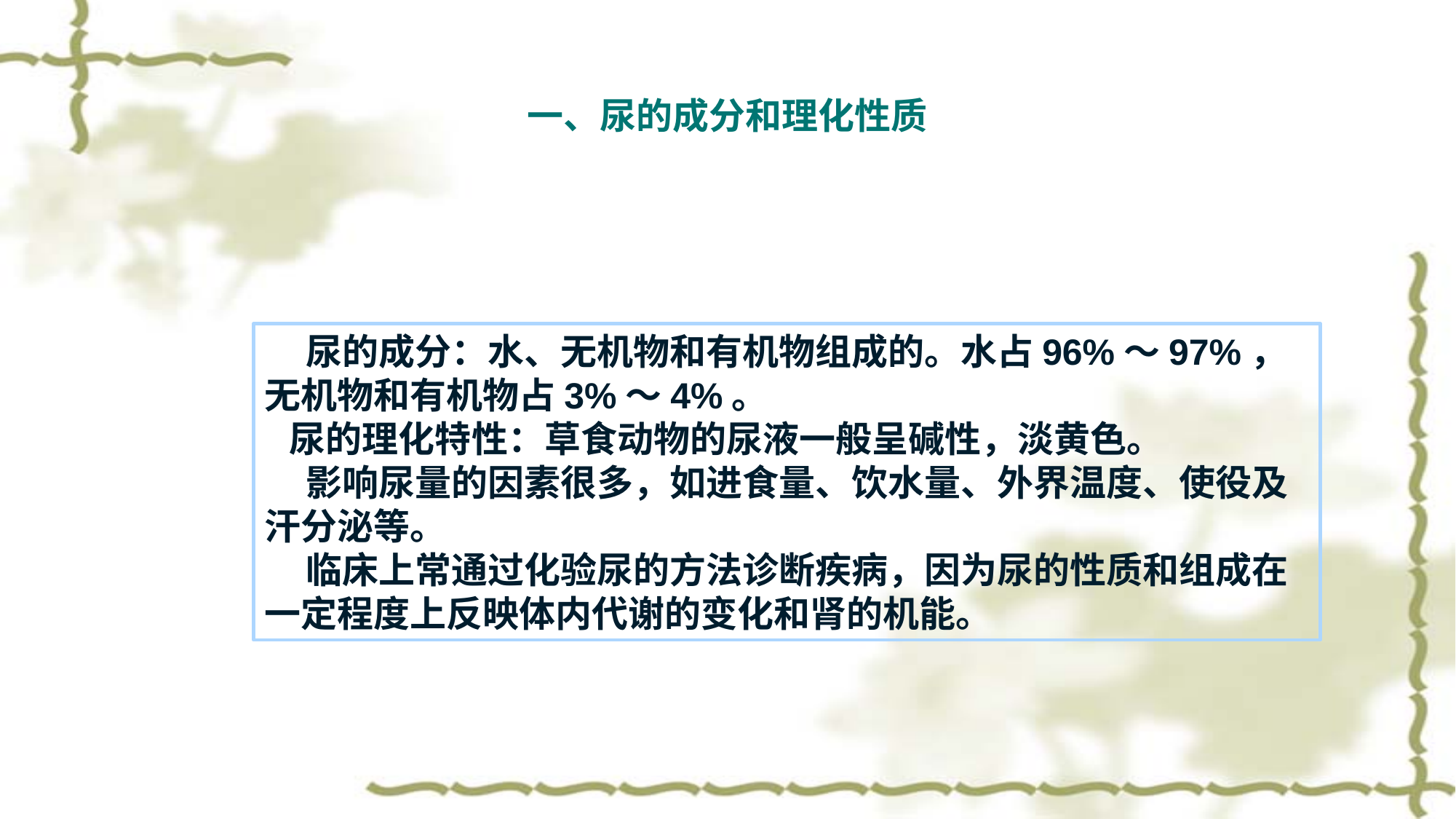

一、尿的成分和理化性质
    尿的成分：水、无机物和有机物组成的。水占96%～97%，无机物和有机物占3%～4%。
  尿的理化特性：草食动物的尿液一般呈碱性，淡黄色。
    影响尿量的因素很多，如进食量、饮水量、外界温度、使役及汗分泌等。
    临床上常通过化验尿的方法诊断疾病，因为尿的性质和组成在一定程度上反映体内代谢的变化和肾的机能。